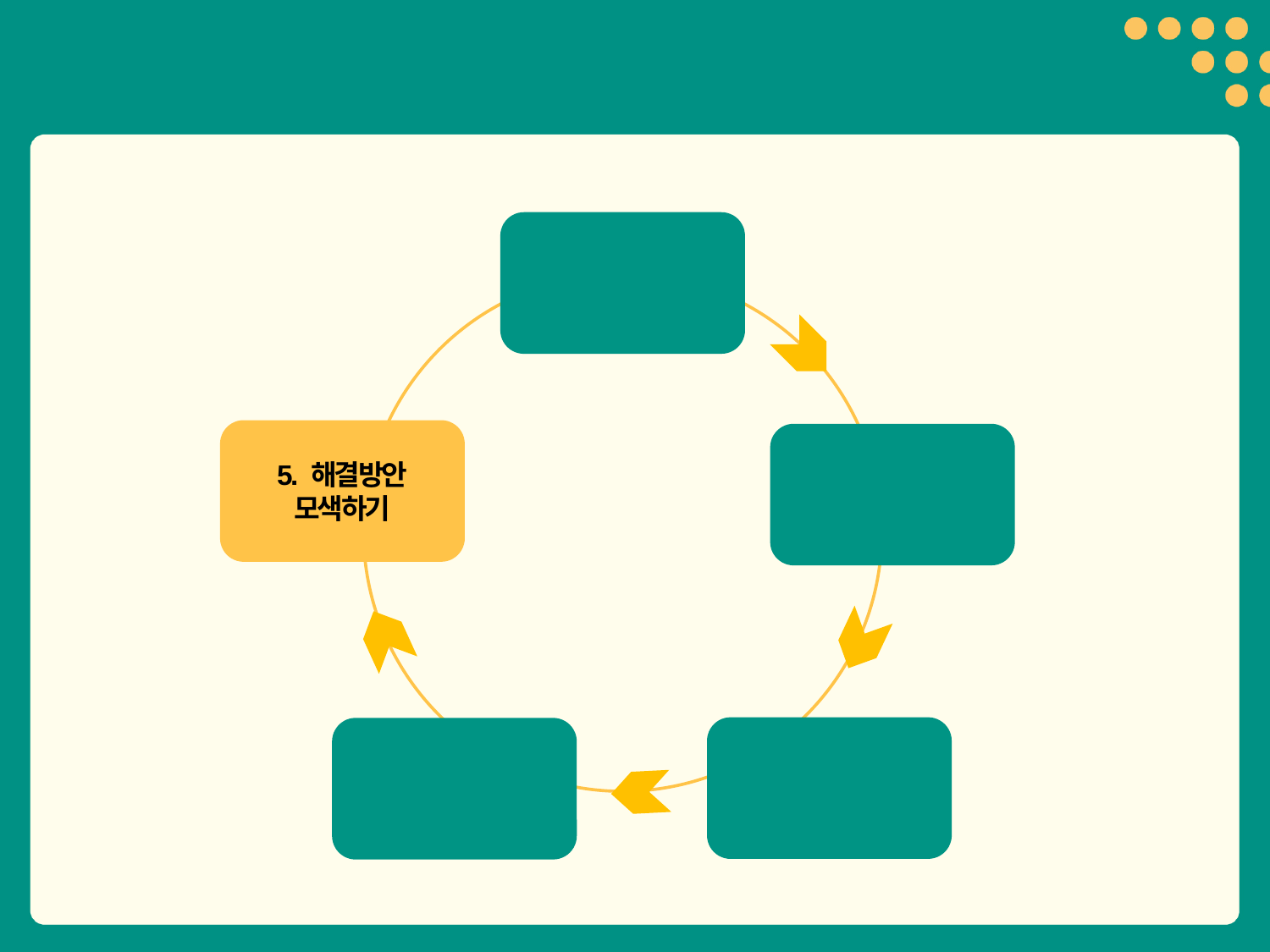

1. 내용상황 설명

5. 해결방안
모색하기
2. 상황 분석하기

3. 당사자 입장
되어보기
4. 노인인권 관점에서 생각하기

5